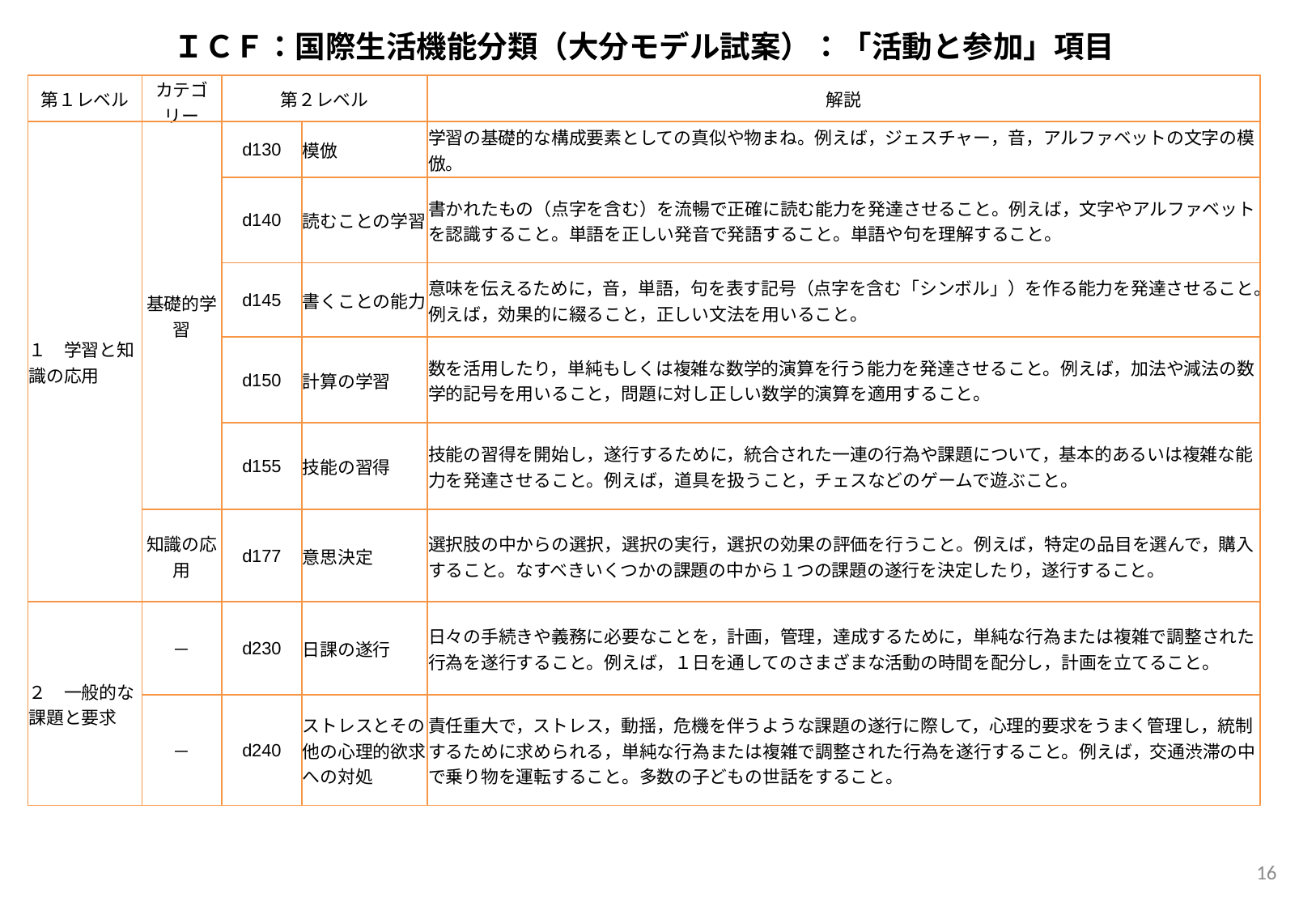

ＩＣＦ：国際生活機能分類（大分モデル試案）：「活動と参加」項目
| 第１レベル | カテゴリー | 第２レベル |  | 解説 |
| --- | --- | --- | --- | --- |
| １　学習と知識の応用 | 基礎的学習 | d130 | 模倣 | 学習の基礎的な構成要素としての真似や物まね。例えば，ジェスチャー，音，アルファベットの文字の模倣。 |
|  |  | d140 | 読むことの学習 | 書かれたもの（点字を含む）を流暢で正確に読む能力を発達させること。例えば，文字やアルファベットを認識すること。単語を正しい発音で発語すること。単語や句を理解すること。 |
|  |  | d145 | 書くことの能力 | 意味を伝えるために，音，単語，句を表す記号（点字を含む「シンボル」）を作る能力を発達させること。例えば，効果的に綴ること，正しい文法を用いること。 |
|  |  | d150 | 計算の学習 | 数を活用したり，単純もしくは複雑な数学的演算を行う能力を発達させること。例えば，加法や減法の数学的記号を用いること，問題に対し正しい数学的演算を適用すること。 |
|  |  | d155 | 技能の習得 | 技能の習得を開始し，遂行するために，統合された一連の行為や課題について，基本的あるいは複雑な能力を発達させること。例えば，道具を扱うこと，チェスなどのゲームで遊ぶこと。 |
|  | 知識の応用 | d177 | 意思決定 | 選択肢の中からの選択，選択の実行，選択の効果の評価を行うこと。例えば，特定の品目を選んで，購入すること。なすべきいくつかの課題の中から１つの課題の遂行を決定したり，遂行すること。 |
| ２　一般的な課題と要求 | － | d230 | 日課の遂行 | 日々の手続きや義務に必要なことを，計画，管理，達成するために，単純な行為または複雑で調整された行為を遂行すること。例えば，１日を通してのさまざまな活動の時間を配分し，計画を立てること。 |
|  | － | d240 | ストレスとその他の心理的欲求への対処 | 責任重大で，ストレス，動揺，危機を伴うような課題の遂行に際して，心理的要求をうまく管理し，統制するために求められる，単純な行為または複雑で調整された行為を遂行すること。例えば，交通渋滞の中で乗り物を運転すること。多数の子どもの世話をすること。 |
16